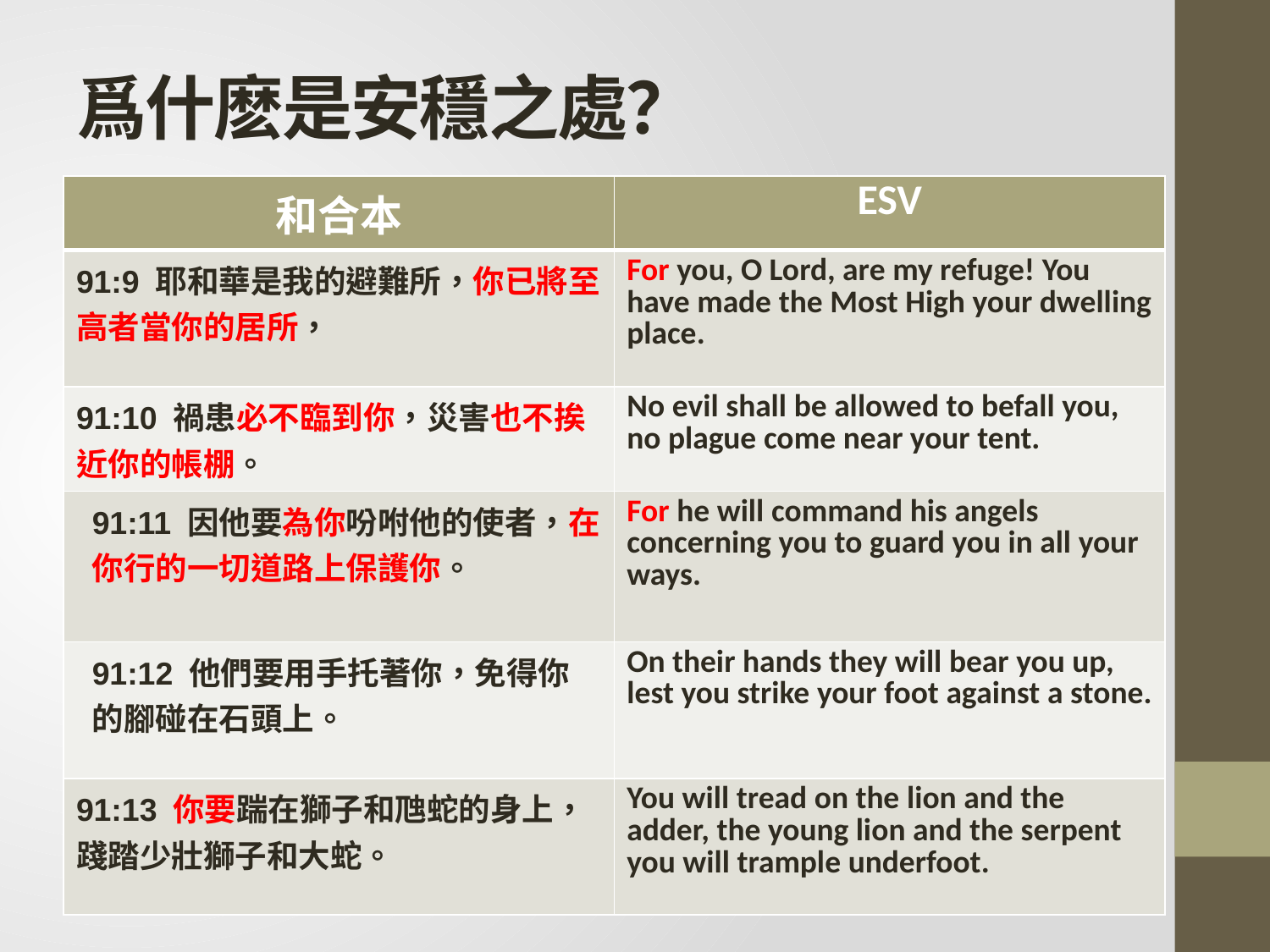

# 爲什麽是安穩之處？
| 和合本 | ESV |
| --- | --- |
| 91:9 耶和華是我的避難所，你已將至高者當你的居所， | For you, O Lord, are my refuge! You have made the Most High your dwelling place. |
| 91:10 禍患必不臨到你，災害也不挨近你的帳棚。 | No evil shall be allowed to befall you, no plague come near your tent. |
| 91:11 因他要為你吩咐他的使者，在你行的一切道路上保護你。 | For he will command his angels concerning you to guard you in all your ways. |
| 91:12 他們要用手托著你，免得你的腳碰在石頭上。 | On their hands they will bear you up, lest you strike your foot against a stone. |
| 91:13 你要踹在獅子和虺蛇的身上，踐踏少壯獅子和大蛇。 | You will tread on the lion and the adder, the young lion and the serpent you will trample underfoot. |